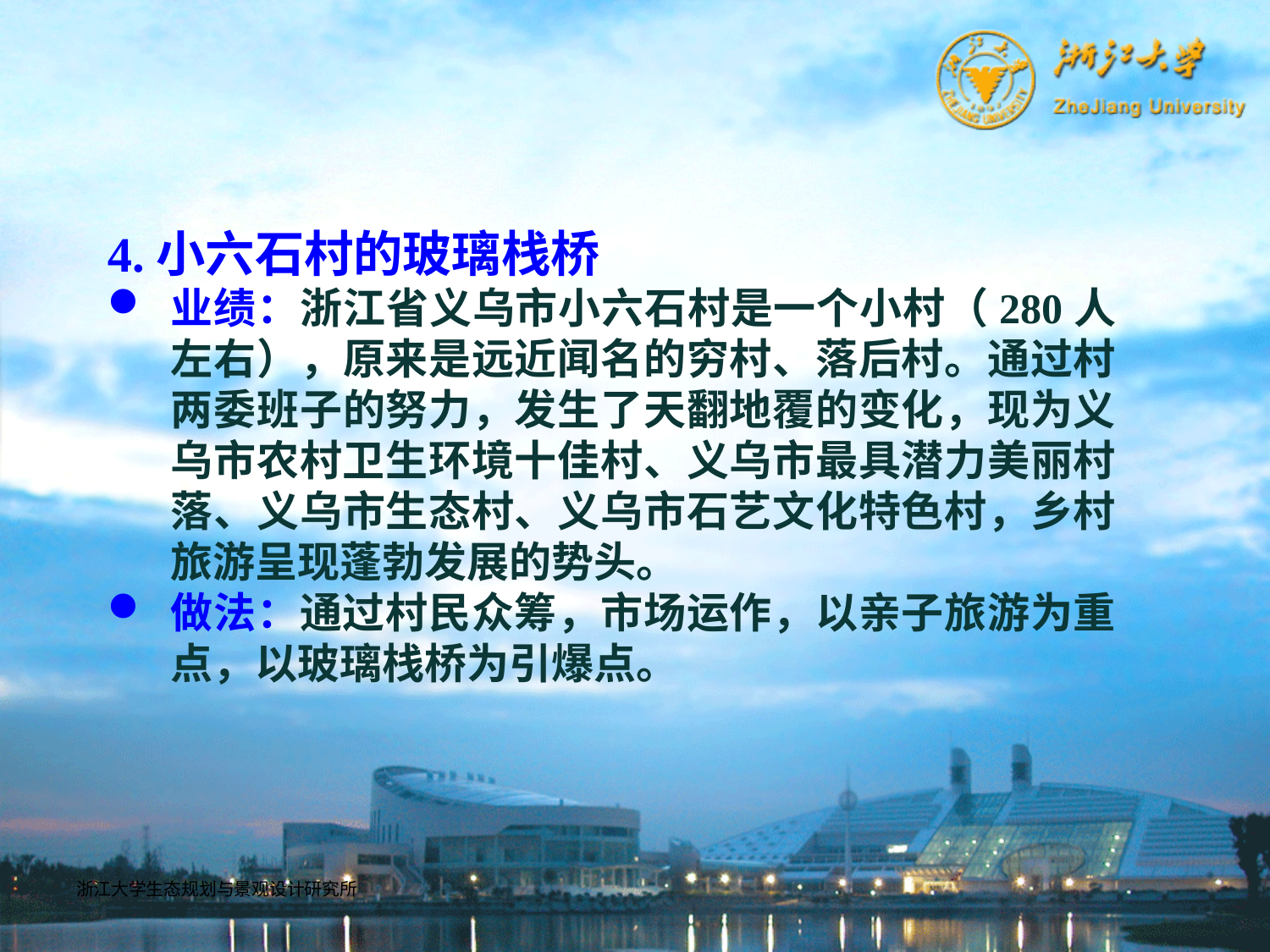

4.小六石村的玻璃栈桥
业绩：浙江省义乌市小六石村是一个小村（280人左右），原来是远近闻名的穷村、落后村。通过村两委班子的努力，发生了天翻地覆的变化，现为义乌市农村卫生环境十佳村、义乌市最具潜力美丽村落、义乌市生态村、义乌市石艺文化特色村，乡村旅游呈现蓬勃发展的势头。
做法：通过村民众筹，市场运作，以亲子旅游为重点，以玻璃栈桥为引爆点。
浙江大学生态规划与景观设计研究所